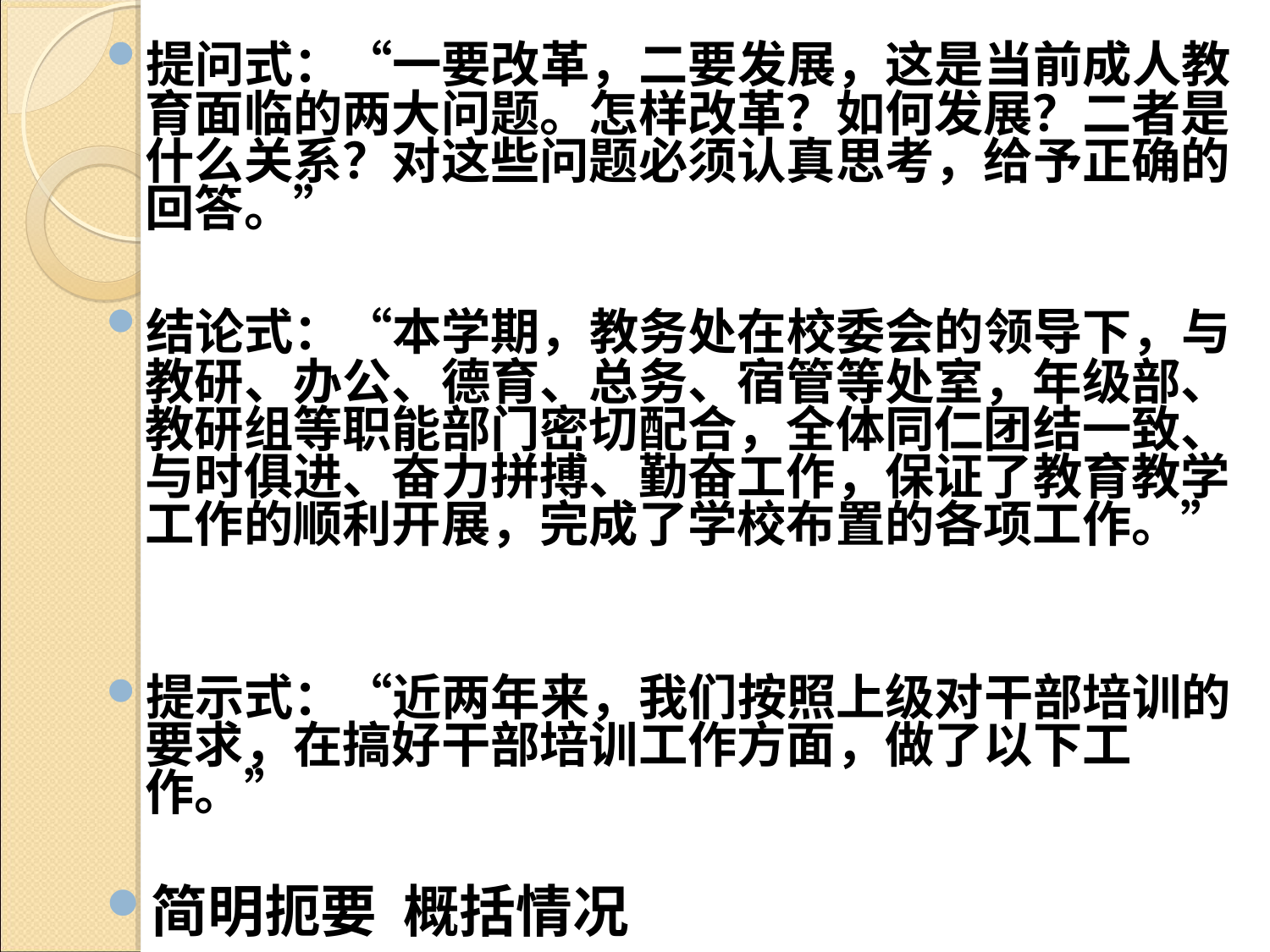

提问式：“一要改革，二要发展，这是当前成人教育面临的两大问题。怎样改革？如何发展？二者是什么关系？对这些问题必须认真思考，给予正确的回答。”

结论式：“本学期，教务处在校委会的领导下，与教研、办公、德育、总务、宿管等处室，年级部、教研组等职能部门密切配合，全体同仁团结一致、与时俱进、奋力拼搏、勤奋工作，保证了教育教学工作的顺利开展，完成了学校布置的各项工作。”

提示式：“近两年来，我们按照上级对干部培训的要求，在搞好干部培训工作方面，做了以下工作。”

简明扼要  概括情况